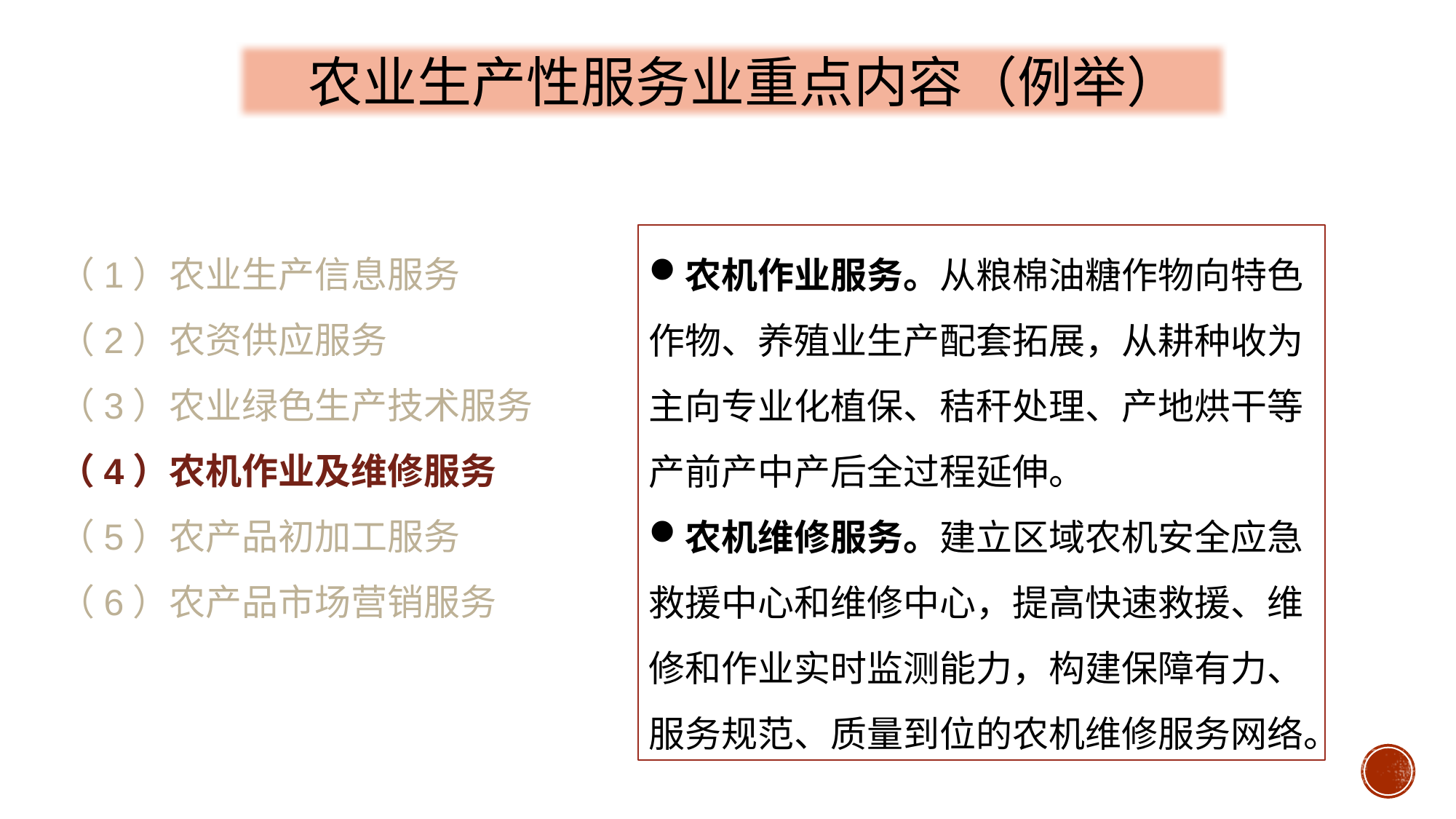

农业生产性服务业重点内容（例举）
（1）农业生产信息服务
（2）农资供应服务
（3）农业绿色生产技术服务
（4）农机作业及维修服务
（5）农产品初加工服务
（6）农产品市场营销服务
农机作业服务。从粮棉油糖作物向特色作物、养殖业生产配套拓展，从耕种收为主向专业化植保、秸秆处理、产地烘干等产前产中产后全过程延伸。
农机维修服务。建立区域农机安全应急救援中心和维修中心，提高快速救援、维修和作业实时监测能力，构建保障有力、服务规范、质量到位的农机维修服务网络。